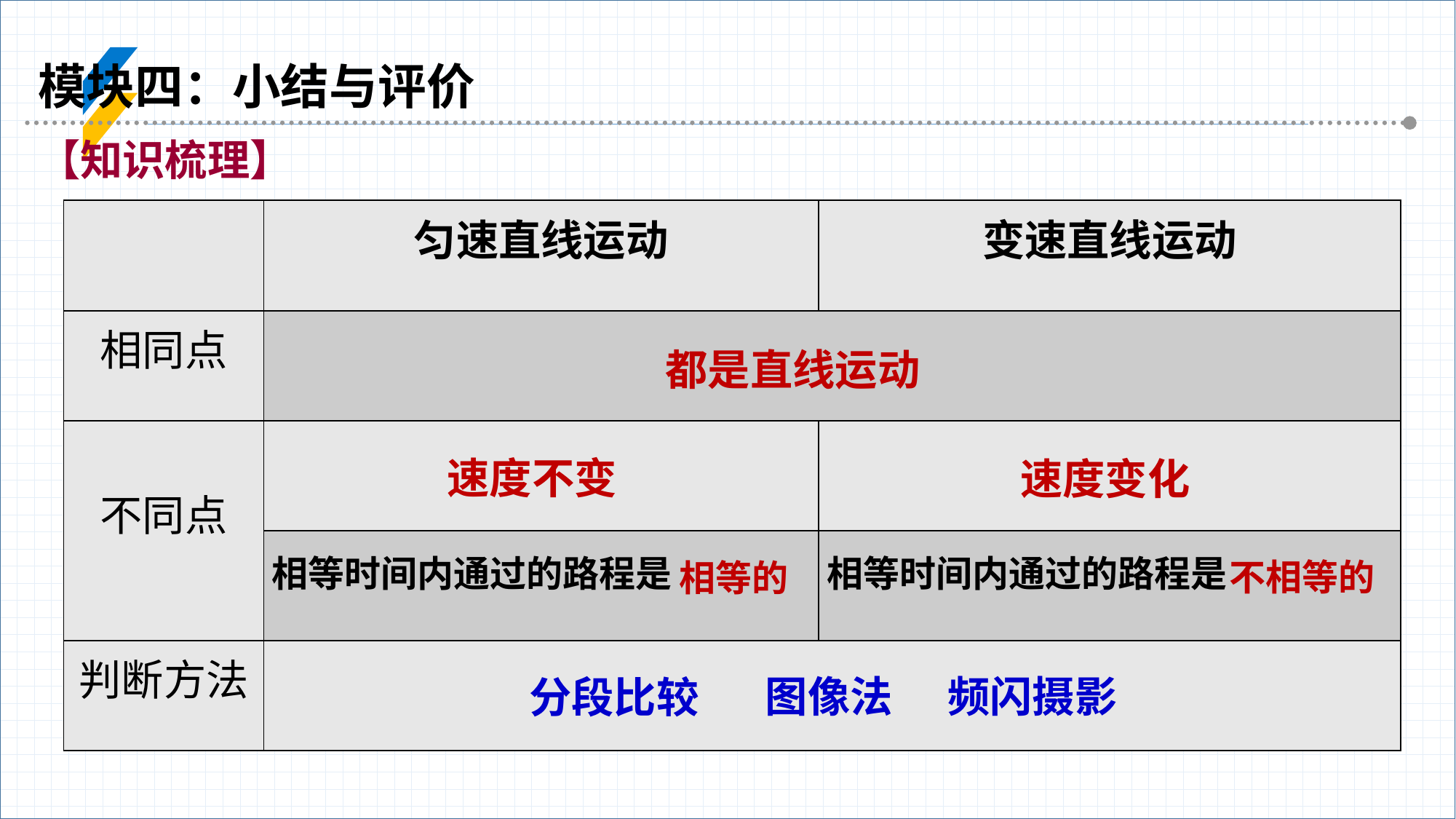

模块四：小结与评价

【知识梳理】
|  | 匀速直线运动 | 变速直线运动 |
| --- | --- | --- |
| 相同点 |  |  |
| 不同点 |  |  |
|  | 相等时间内通过的路程是 | 相等时间内通过的路程是 |
| 判断方法 |  |  |
都是直线运动
速度不变
速度变化
不相等的
相等的
图像法
频闪摄影
分段比较